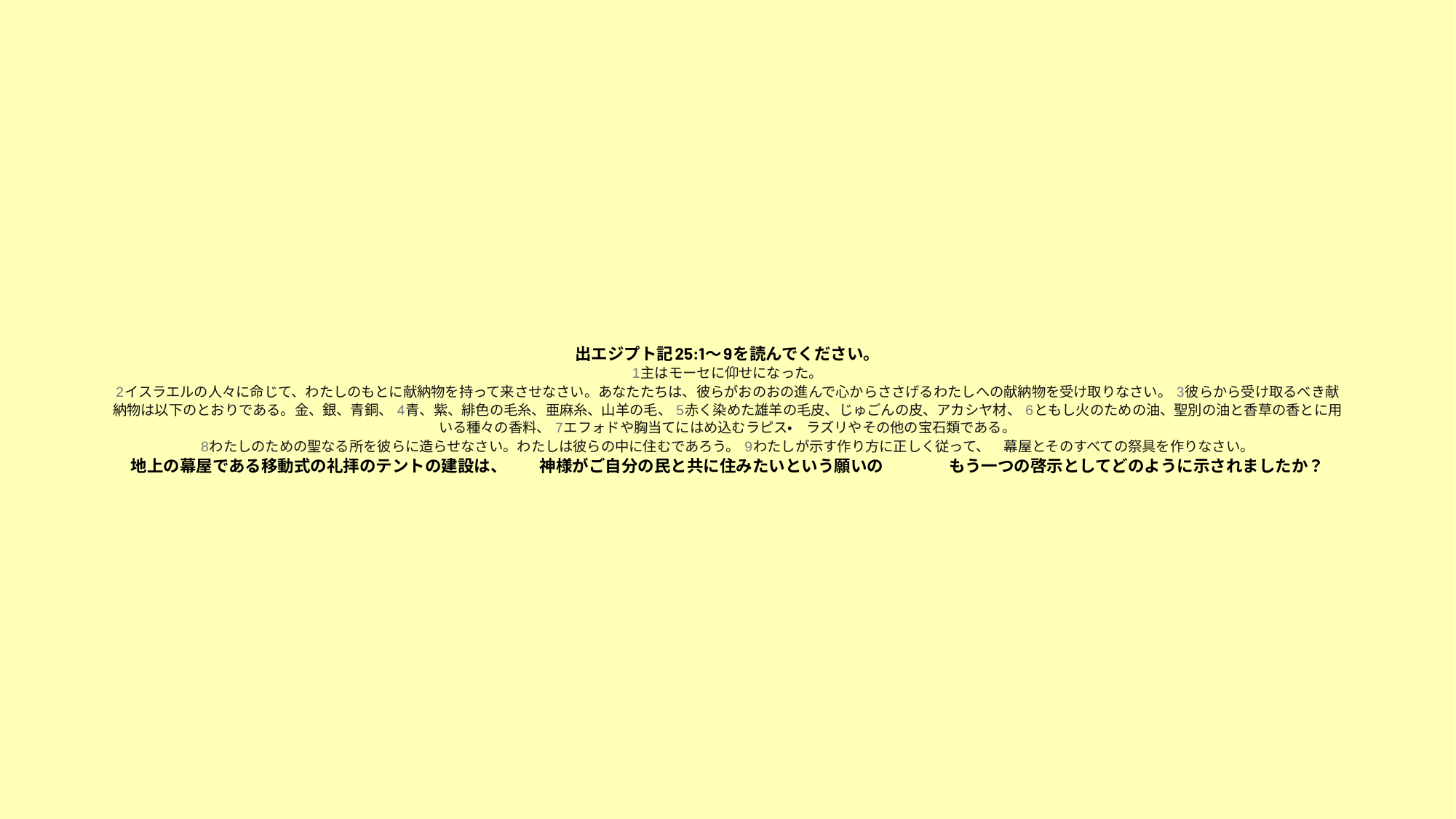

# 出エジプト記25:1～9を読んでください。 1主はモーセに仰せになった。 2イスラエルの人々に命じて、わたしのもとに献納物を持って来させなさい。あなたたちは、彼らがおのおの進んで心からささげるわたしへの献納物を受け取りなさい。 3彼らから受け取るべき献納物は以下のとおりである。金、銀、青銅、 4青、紫、緋色の毛糸、亜麻糸、山羊の毛、 5赤く染めた雄羊の毛皮、じゅごんの皮、アカシヤ材、 6ともし火のための油、聖別の油と香草の香とに用いる種々の香料、 7エフォドや胸当てにはめ込むラピス・　ラズリやその他の宝石類である。 8わたしのための聖なる所を彼らに造らせなさい。わたしは彼らの中に住むであろう。 9わたしが示す作り方に正しく従って、　幕屋とそのすべての祭具を作りなさい。 地上の幕屋である移動式の礼拝のテントの建設は、　　神様がご自分の民と共に住みたいという願いの　　　　もう一つの啓示としてどのように示されましたか？